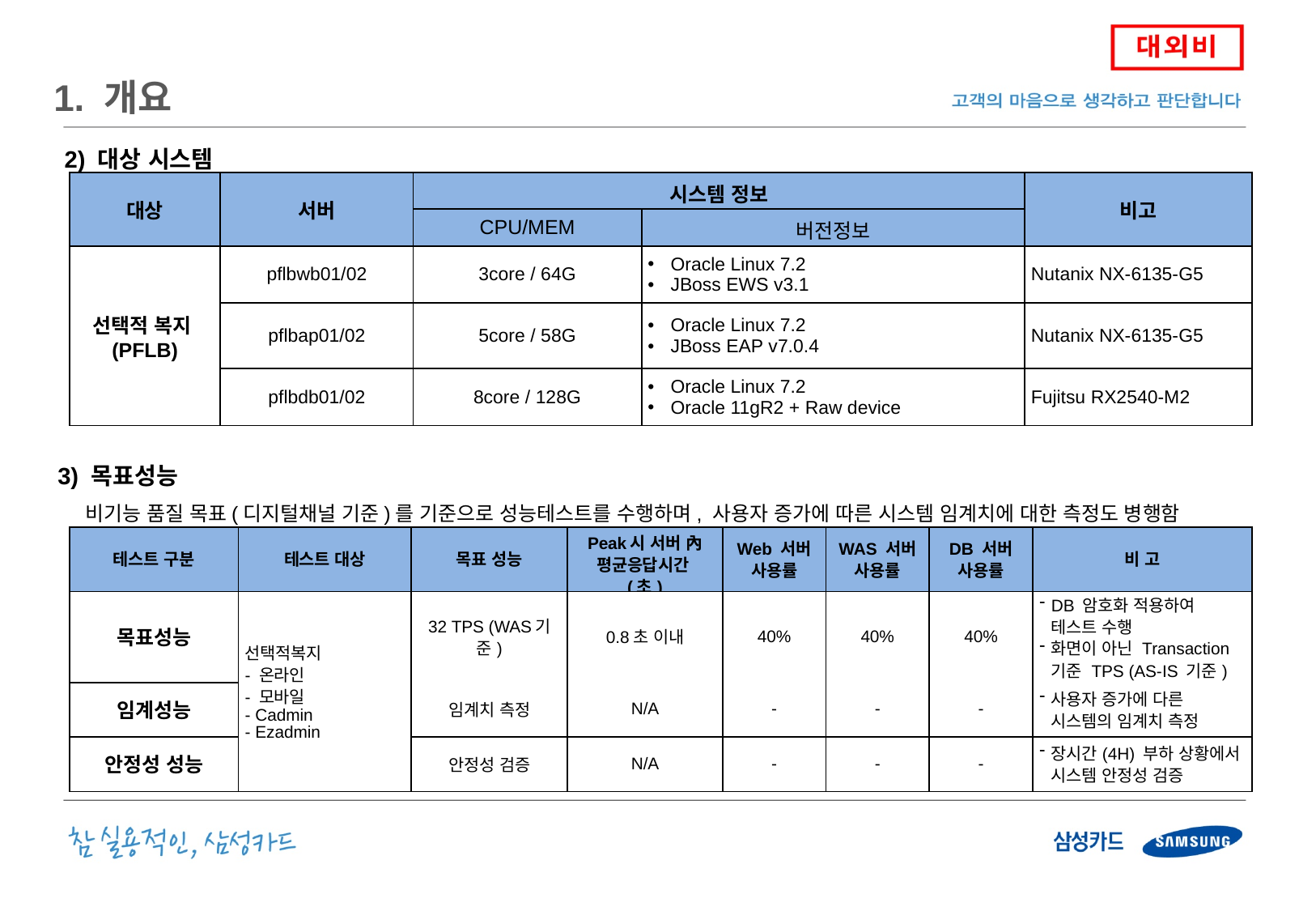

1. 개요
 2) 대상 시스템
| 대상 | 서버 | 시스템 정보 |  | 비고 |
| --- | --- | --- | --- | --- |
|  |  | CPU/MEM | 버전정보 |  |
| 선택적 복지(PFLB) | pflbwb01/02 | 3core / 64G | Oracle Linux 7.2 JBoss EWS v3.1 | Nutanix NX-6135-G5 |
|  | pflbap01/02 | 5core / 58G | Oracle Linux 7.2 JBoss EAP v7.0.4 | Nutanix NX-6135-G5 |
|  | pflbdb01/02 | 8core / 128G | Oracle Linux 7.2 Oracle 11gR2 + Raw device | Fujitsu RX2540-M2 |
3) 목표성능
    비기능 품질 목표(디지털채널 기준)를 기준으로 성능테스트를 수행하며, 사용자 증가에 따른 시스템 임계치에 대한 측정도 병행함
| 테스트 구분 | 테스트 대상 | 목표 성능 | Peak시 서버 內 평균응답시간(초) | Web 서버 사용률 | WAS 서버 사용률 | DB 서버 사용률 | 비 고 |
| --- | --- | --- | --- | --- | --- | --- | --- |
| 목표성능 | 선택적복지 - 온라인 - 모바일 - Cadmin Ezadmin | 32 TPS (WAS기준) | 0.8초 이내 | 40% | 40% | 40% | DB 암호화 적용하여 테스트 수행 화면이 아닌 Transaction 기준 TPS (AS-IS 기준) |
|  |  | 임계치 측정 | N/A | - | - | - | 사용자 증가에 다른 시스템의 임계치 측정 |
| 임계성능 |  |  |  |  |  |  |  |
| 안정성 성능 |  | 안정성 검증 | N/A | - | - | - | 장시간(4H) 부하 상황에서 시스템 안정성 검증 |